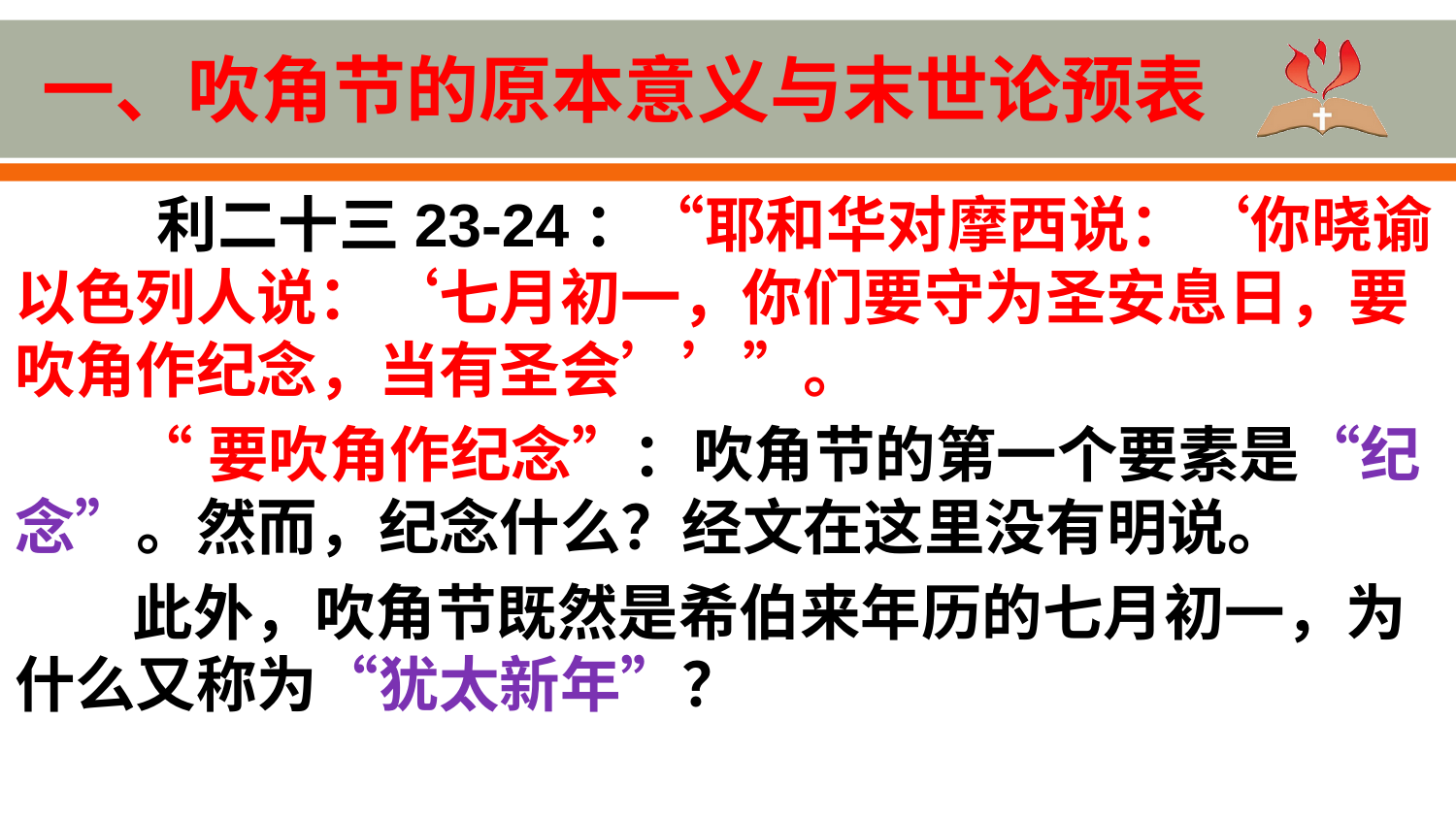

# 一、吹角节的原本意义与末世论预表
    利二十三23-24：“耶和华对摩西说：‘你晓谕以色列人说：‘七月初一，你们要守为圣安息日，要吹角作纪念，当有圣会’’”。
“要吹角作纪念”：吹角节的第一个要素是“纪念”。然而，纪念什么？经文在这里没有明说。
此外，吹角节既然是希伯来年历的七月初一，为什么又称为“犹太新年”？